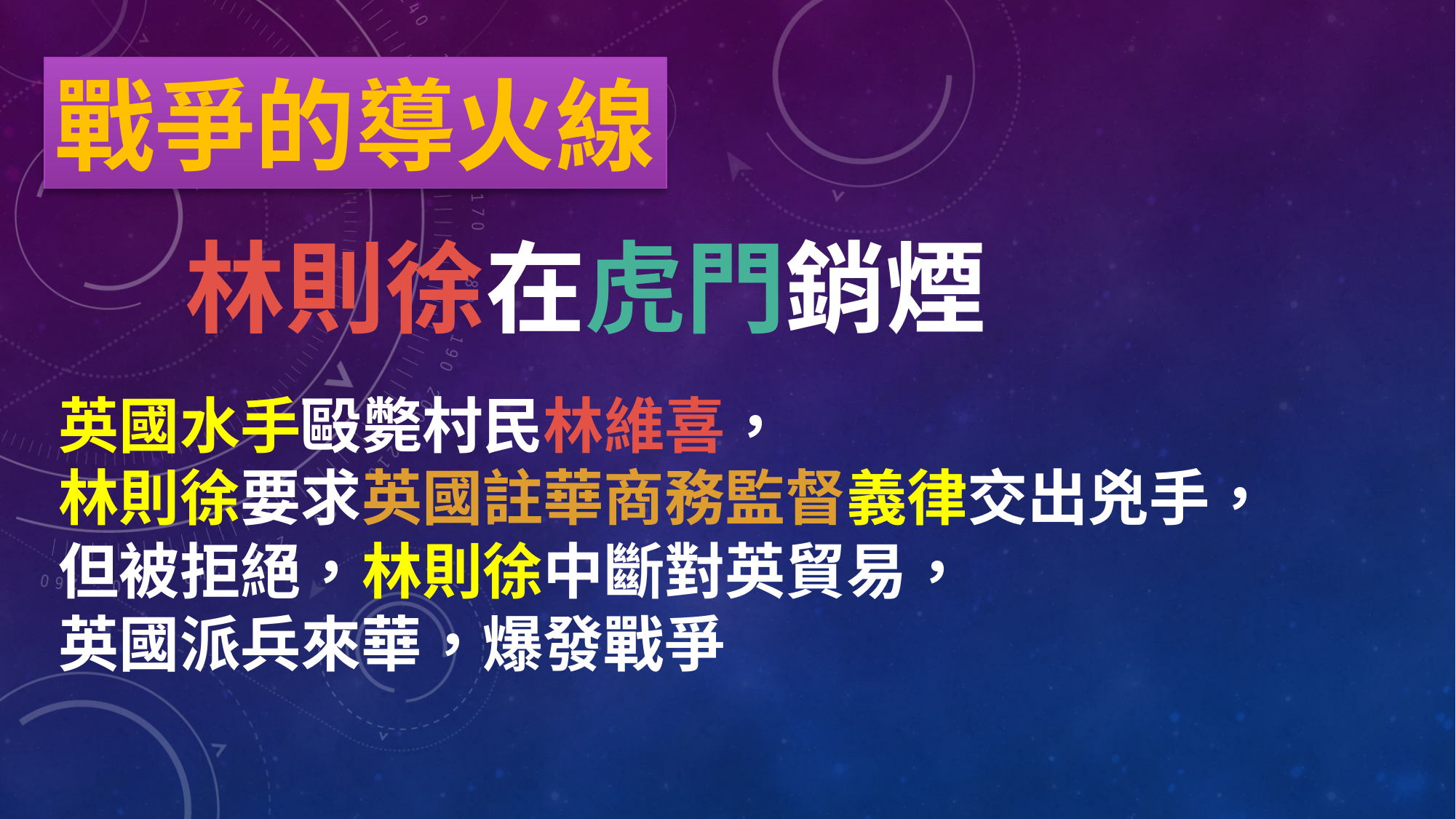

戰爭的導火線
林則徐在虎門銷煙
英國水手毆斃村民林維喜，
林則徐要求英國註華商務監督義律交出兇手，
但被拒絕，林則徐中斷對英貿易，
英國派兵來華，爆發戰爭